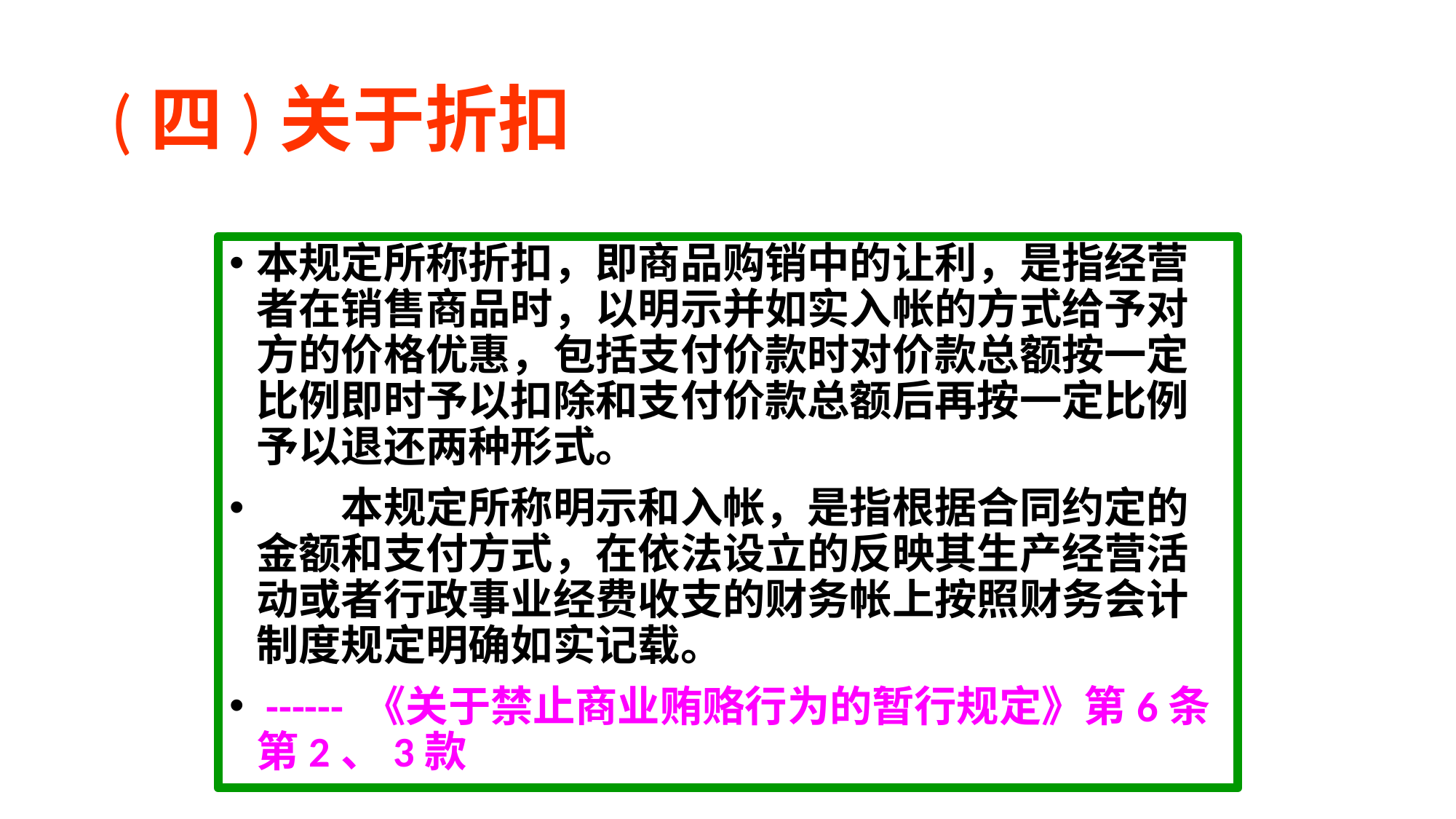

# (四)关于折扣
本规定所称折扣，即商品购销中的让利，是指经营者在销售商品时，以明示并如实入帐的方式给予对方的价格优惠，包括支付价款时对价款总额按一定比例即时予以扣除和支付价款总额后再按一定比例予以退还两种形式。
　　本规定所称明示和入帐，是指根据合同约定的金额和支付方式，在依法设立的反映其生产经营活动或者行政事业经费收支的财务帐上按照财务会计制度规定明确如实记载。
 ------ 《关于禁止商业贿赂行为的暂行规定》第6条第2、3款